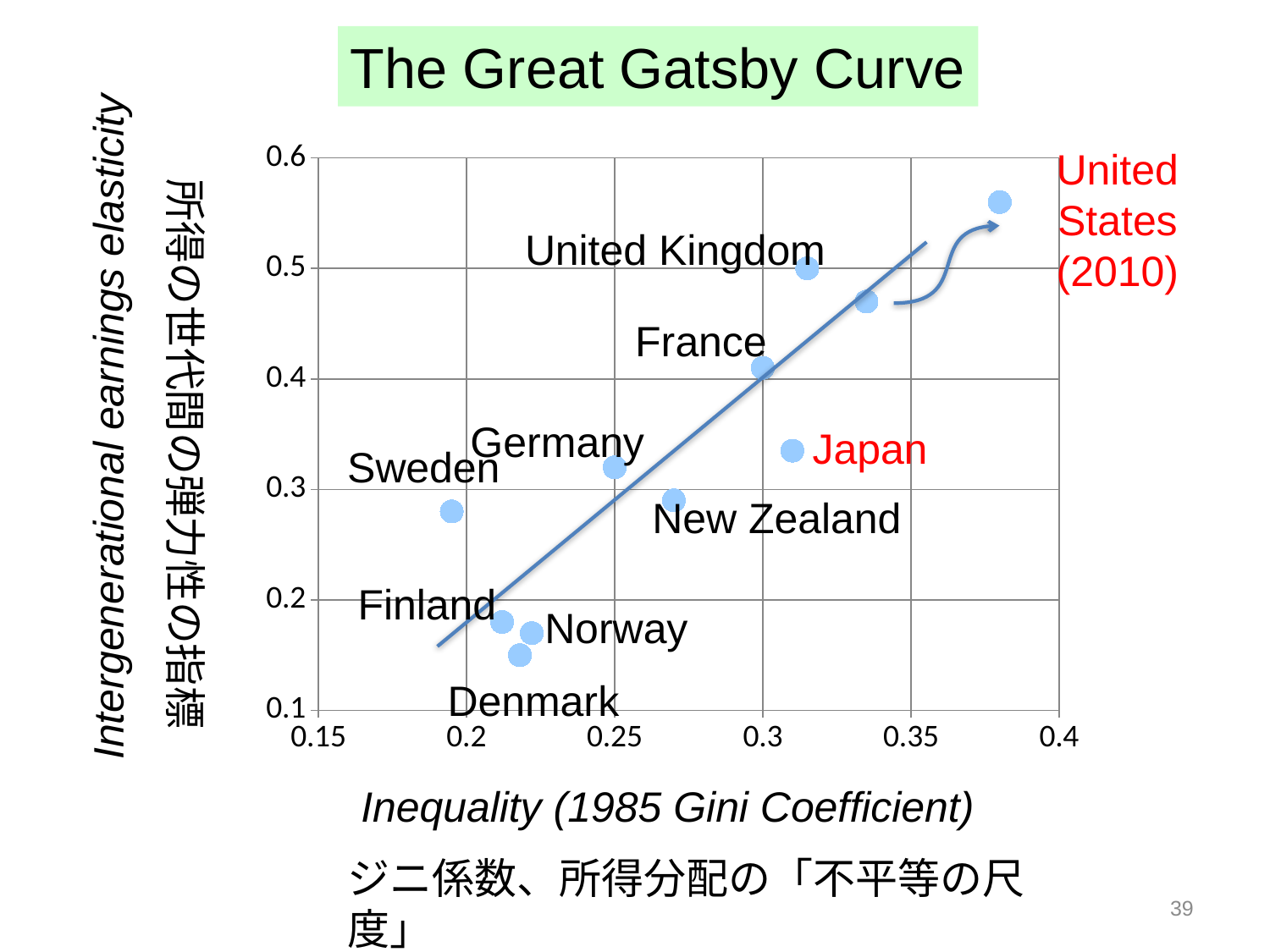

The Great Gatsby Curve
Intergenerational earnings elasticity

### Chart

| Category | Y の値 1 |
|---|---|
United States
(2010)
所得の世代間の弾力性の指標
United Kingdom
France
Germany
Japan
Sweden
New Zealand
Finland
Norway
Denmark
Inequality (1985 Gini Coefficient)
ジニ係数、所得分配の「不平等の尺度」
39